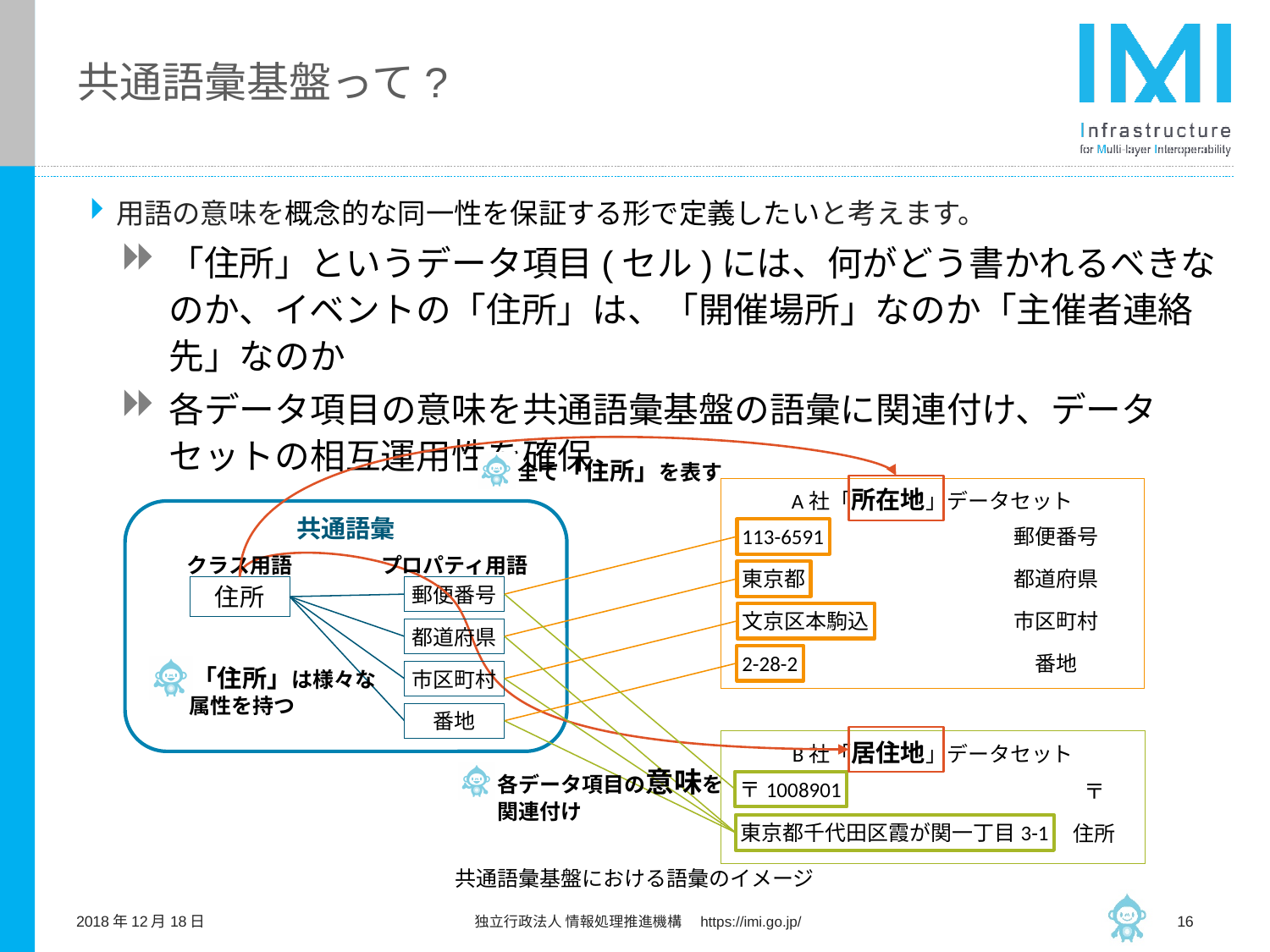

# 共通語彙基盤って?
用語の意味を概念的な同一性を保証する形で定義したいと考えます。
「住所」というデータ項目(セル)には、何がどう書かれるべきなのか、イベントの「住所」は、「開催場所」なのか「主催者連絡先」なのか
各データ項目の意味を共通語彙基盤の語彙に関連付け、データセットの相互運用性を確保
全て「住所」を表す

A社「所在地」データセット
共通語彙

郵便番号
113-6591
クラス用語
プロパティ用語
都道府県
東京都
住所
郵便番号
市区町村
文京区本駒込
都道府県
番地
2-28-2
「住所」は様々な
属性を持つ
市区町村
番地

B社「居住地」データセット
各データ項目の意味を
関連付け
〒1008901
〒
東京都千代田区霞が関一丁目3-1
住所
共通語彙基盤における語彙のイメージ
2018年12月18日
 独立行政法人 情報処理推進機構　https://imi.go.jp/
16